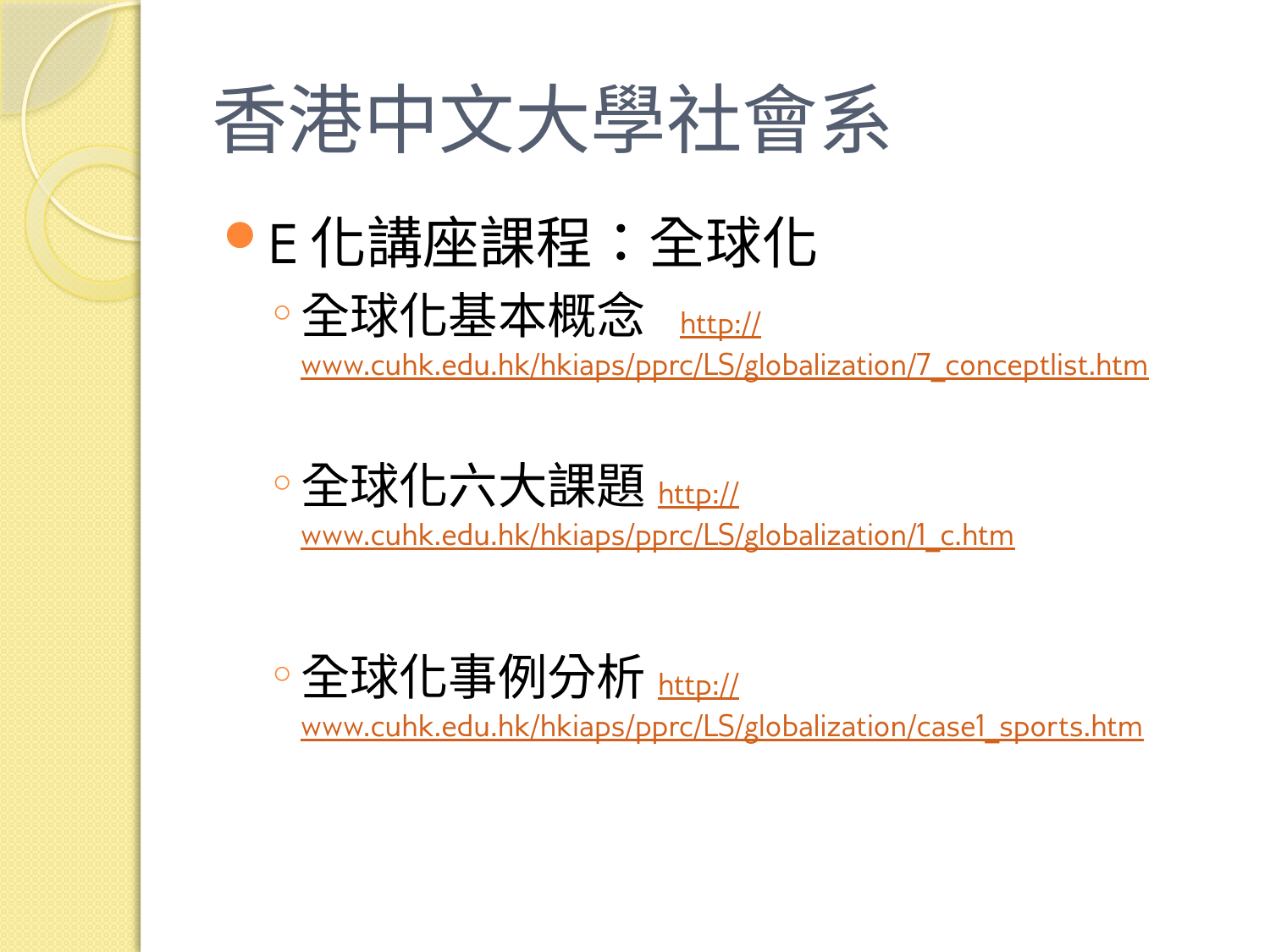

# 香港中文大學社會系
E化講座課程：全球化
全球化基本概念  http://www.cuhk.edu.hk/hkiaps/pprc/LS/globalization/7_conceptlist.htm

全球化六大課題http://www.cuhk.edu.hk/hkiaps/pprc/LS/globalization/1_c.htm

全球化事例分析http://www.cuhk.edu.hk/hkiaps/pprc/LS/globalization/case1_sports.htm